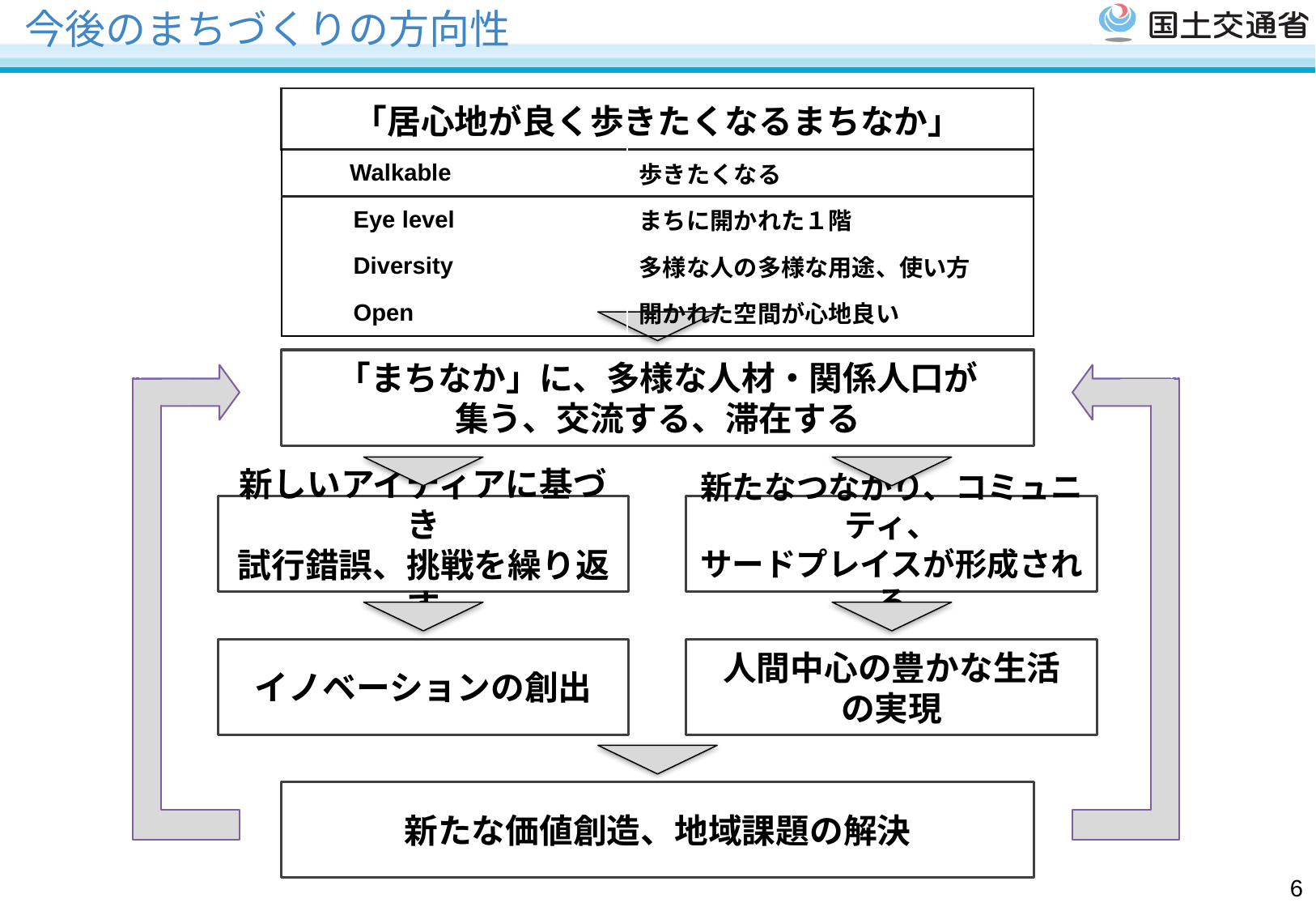

今後のまちづくりの方向性
| 「居心地が良く歩きたくなるまちなか」 |  |
| --- | --- |
| Walkable | 歩きたくなる |
| Eye level | まちに開かれた１階 |
| Diversity | 多様な人の多様な用途、使い方 |
| Open | 開かれた空間が心地良い |

「まちなか」に、多様な人材・関係人口が
集う、交流する、滞在する

新しいアイディアに基づき
試行錯誤、挑戦を繰り返す
新たなつながり、コミュニティ、
サードプレイスが形成される

イノベーションの創出
人間中心の豊かな生活
の実現

新たな価値創造、地域課題の解決
6